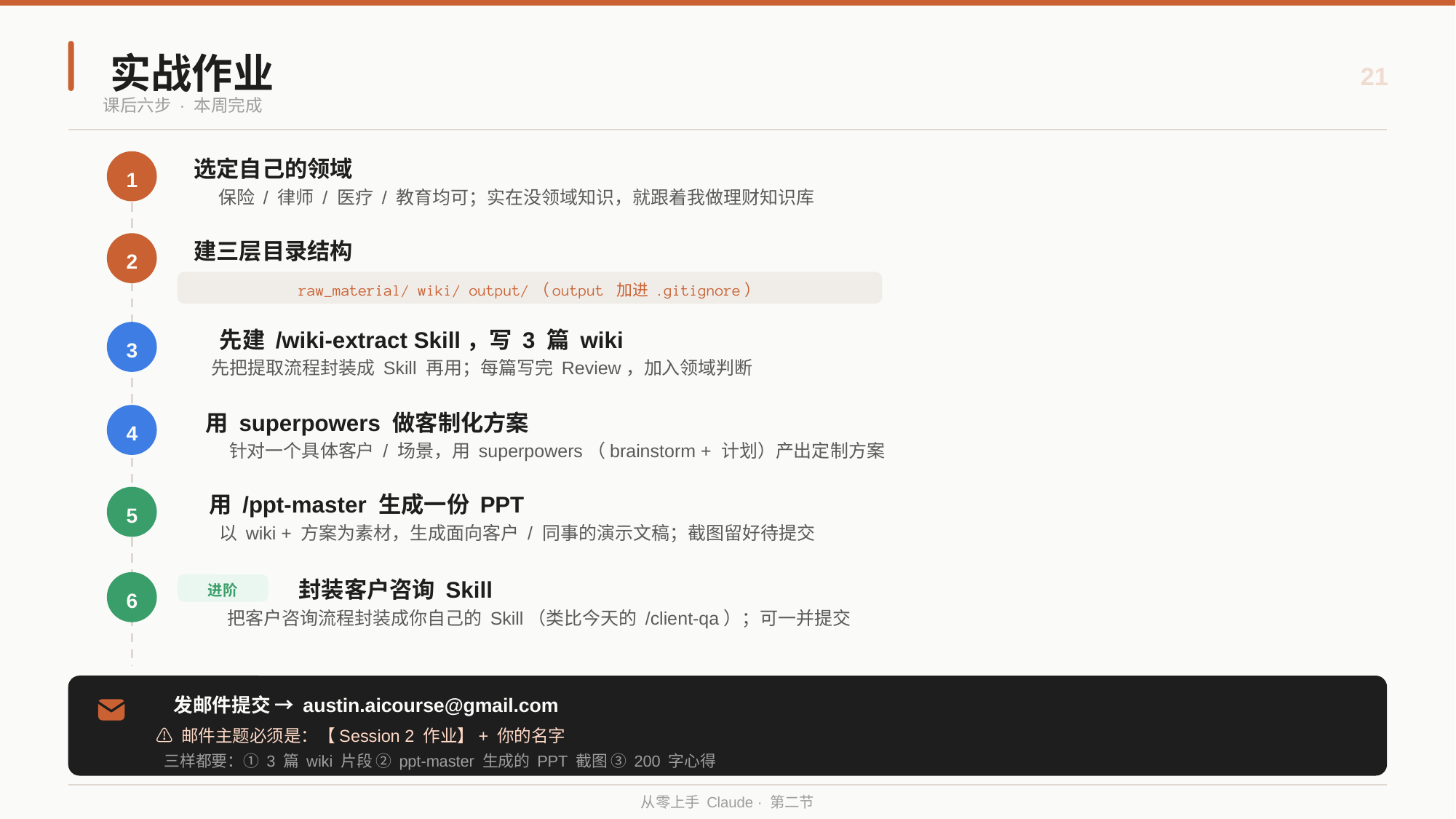

实战作业
21
课后六步 · 本周完成

选定自己的领域
1

保险 / 律师 / 医疗 / 教育均可；实在没领域知识，就跟着我做理财知识库

建三层目录结构
2

raw_material/ wiki/ output/（output 加进 .gitignore）

先建 /wiki-extract Skill，写 3 篇 wiki
3
先把提取流程封装成 Skill 再用；每篇写完 Review，加入领域判断

用 superpowers 做客制化方案
4
针对一个具体客户 / 场景，用 superpowers（brainstorm + 计划）产出定制方案

用 /ppt-master 生成一份 PPT
5
以 wiki + 方案为素材，生成面向客户 / 同事的演示文稿；截图留好待提交

封装客户咨询 Skill
进阶
6
把客户咨询流程封装成你自己的 Skill（类比今天的 /client-qa）；可一并提交

发邮件提交 → austin.aicourse@gmail.com

⚠ 邮件主题必须是：【Session 2 作业】+ 你的名字
三样都要：① 3 篇 wiki 片段 ② ppt-master 生成的 PPT 截图 ③ 200 字心得

从零上手 Claude · 第二节